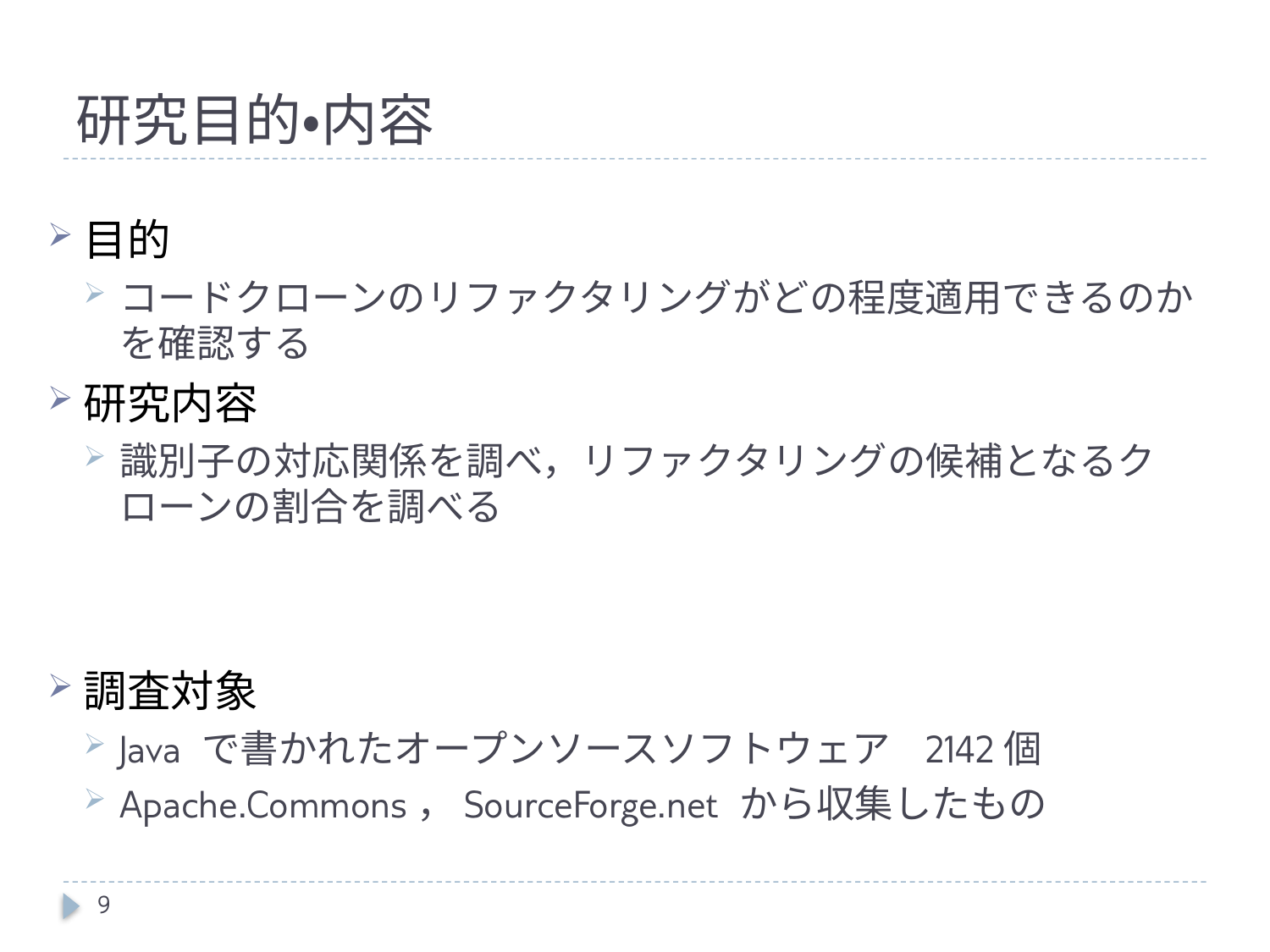

# 研究目的・内容
目的
コードクローンのリファクタリングがどの程度適用できるのかを確認する
研究内容
識別子の対応関係を調べ，リファクタリングの候補となるクローンの割合を調べる

調査対象
Java で書かれたオープンソースソフトウェア   2142個
Apache.Commons，SourceForge.net から収集したもの

9